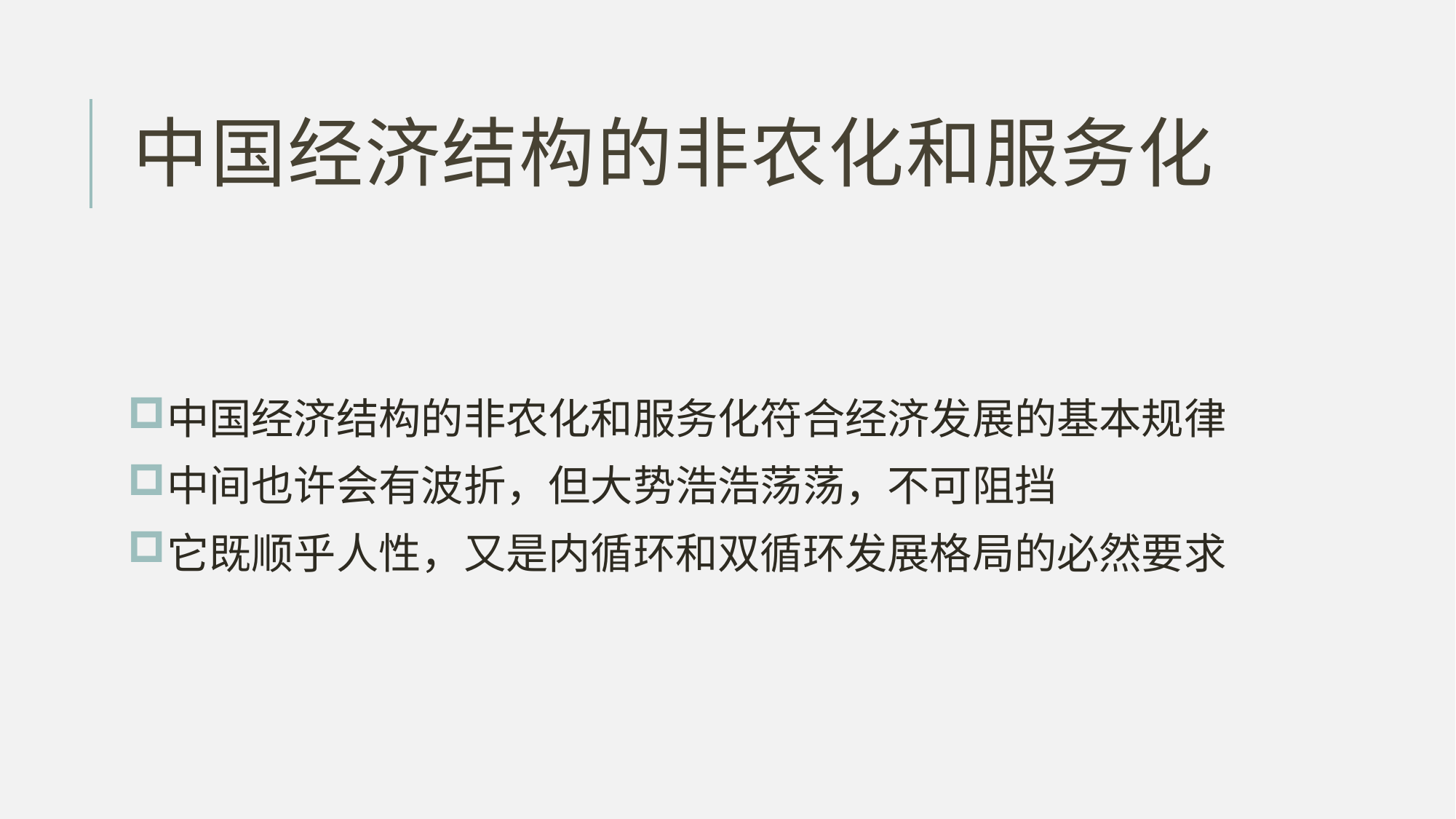

# 中国经济结构的非农化和服务化
中国经济结构的非农化和服务化符合经济发展的基本规律
中间也许会有波折，但大势浩浩荡荡，不可阻挡
它既顺乎人性，又是内循环和双循环发展格局的必然要求